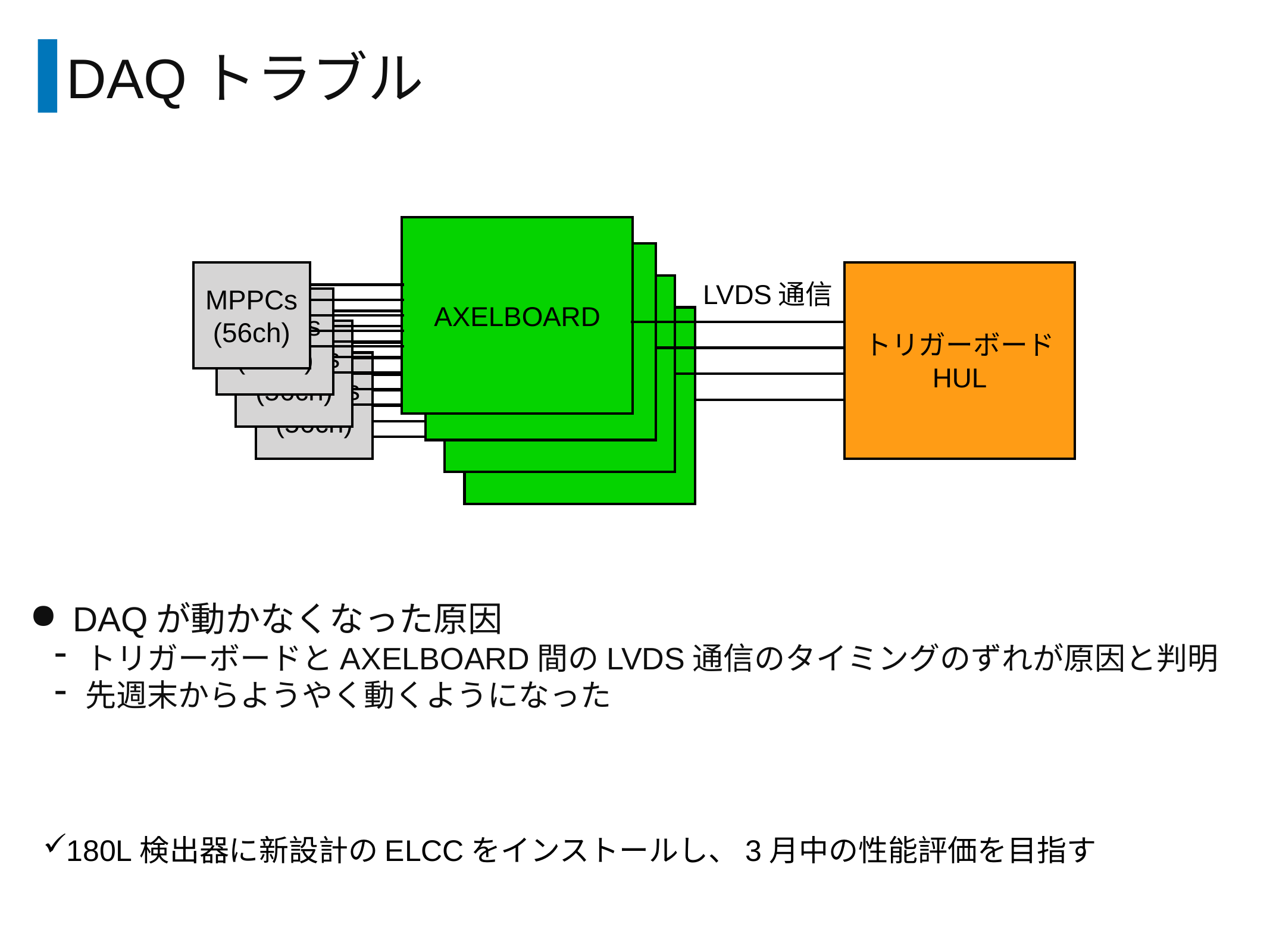

11
# DAQトラブル
AXELBOARD
MPPCs
(56ch)

AXELBOARD
MPPCs
(56ch)

トリガーボード
HUL
LVDS通信
AXELBOARD
MPPCs
(56ch)

AXELBOARD
MPPCs
(56ch)

DAQが動かなくなった原因
トリガーボードとAXELBOARD間のLVDS通信のタイミングのずれが原因と判明
先週末からようやく動くようになった
180L検出器に新設計のELCCをインストールし、3月中の性能評価を目指す